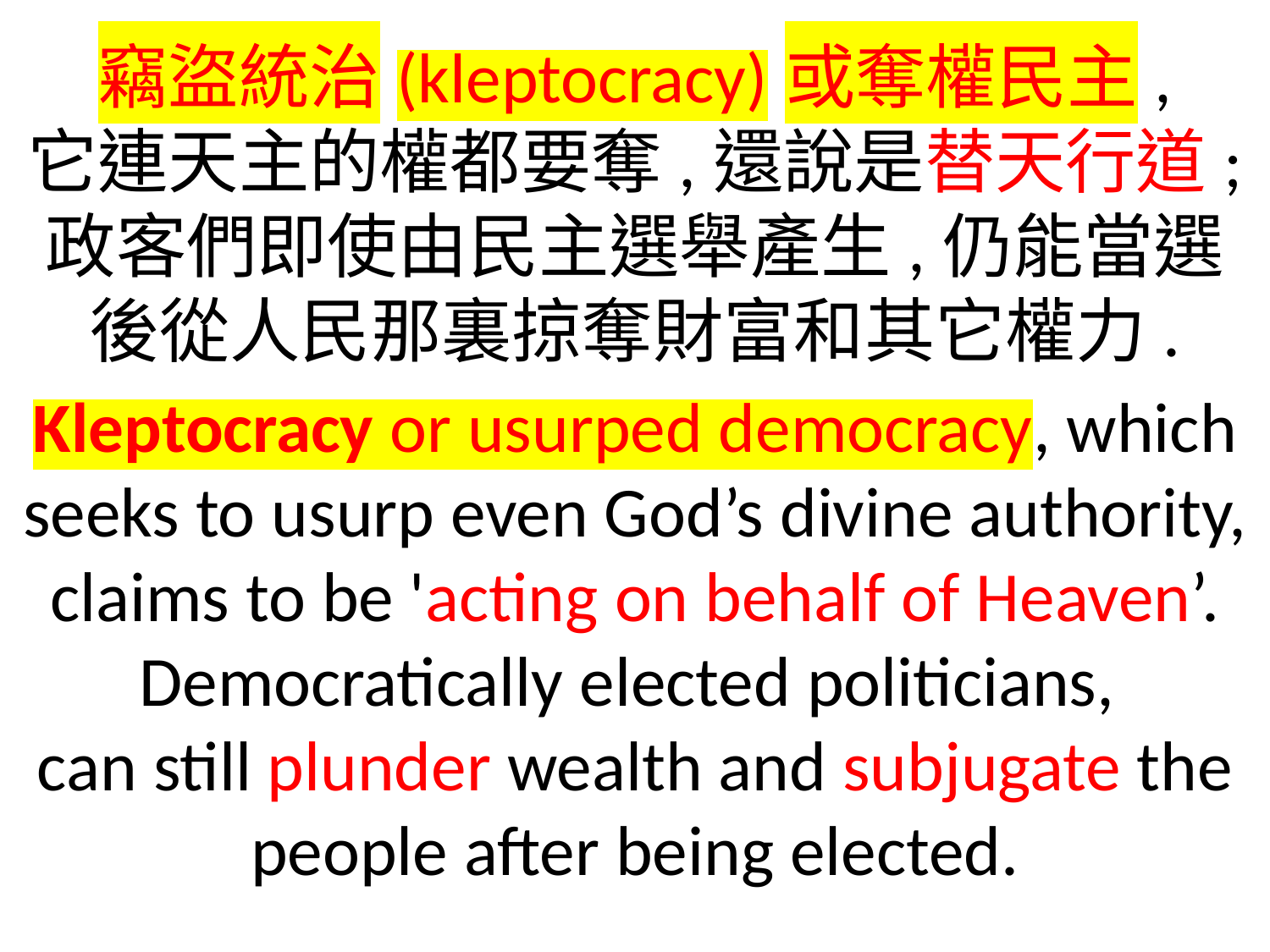

竊盜統治(kleptocracy)或奪權民主,
它連天主的權都要奪,還說是替天行道;
政客們即使由民主選舉產生,仍能當選後從人民那裏掠奪財富和其它權力.
Kleptocracy or usurped democracy, which seeks to usurp even God’s divine authority, claims to be 'acting on behalf of Heaven’. Democratically elected politicians,
can still plunder wealth and subjugate the people after being elected.